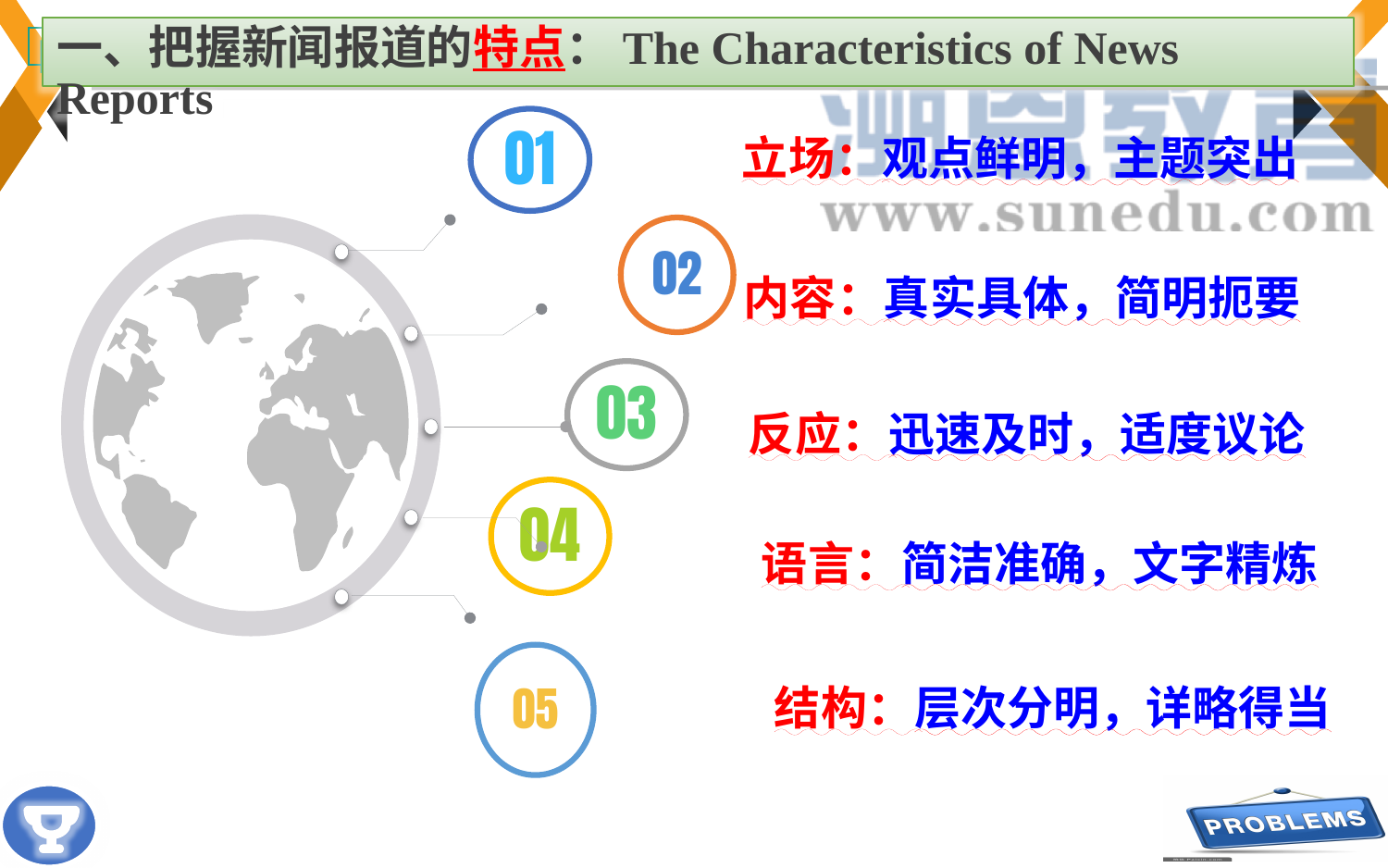

一、把握新闻报道的特点：The Characteristics of News Reports
01
立场：观点鲜明，主题突出

02
内容：真实具体，简明扼要
03
反应：迅速及时，适度议论

04
语言：简洁准确，文字精炼

结构：层次分明，详略得当
05